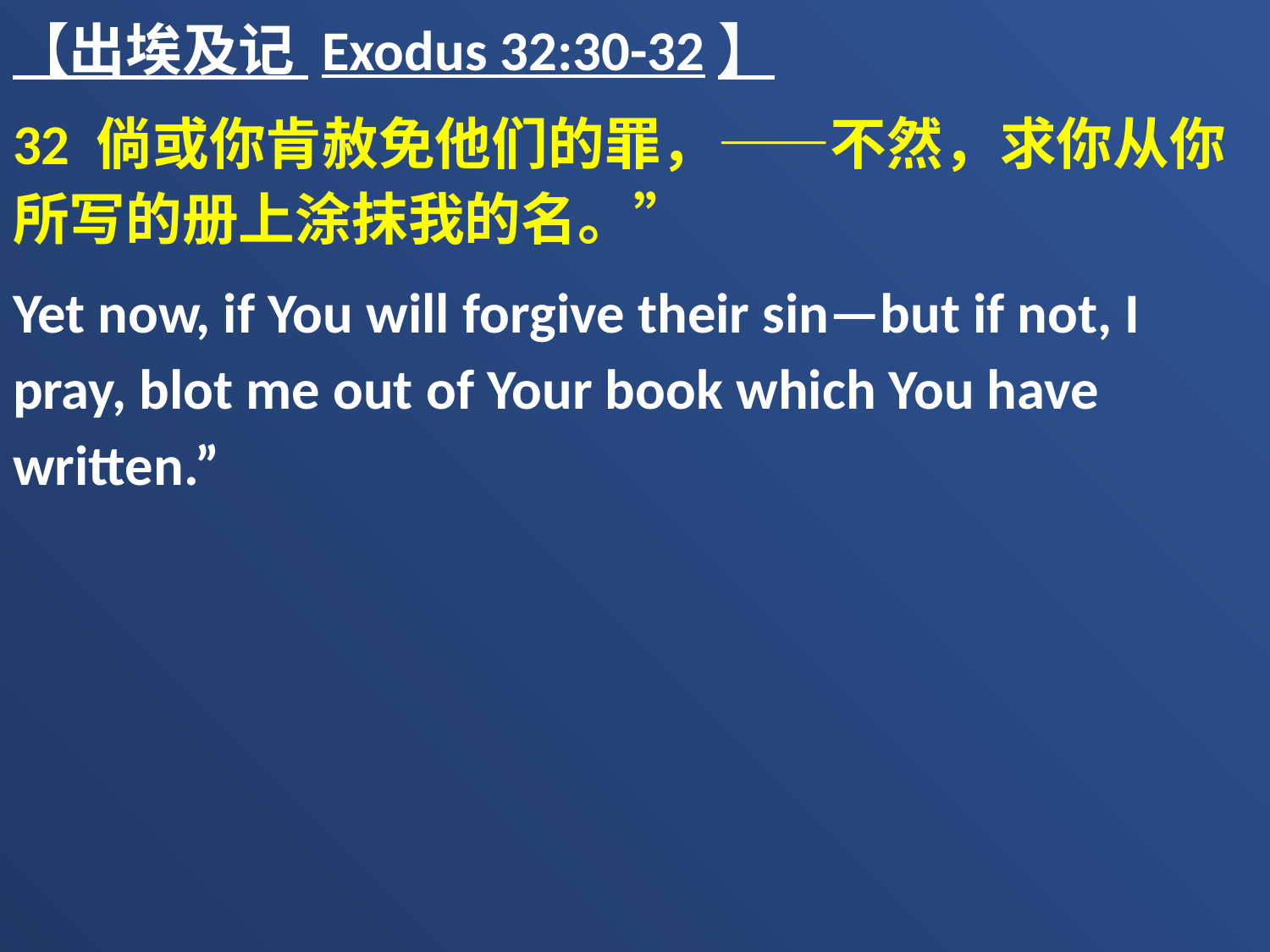

【出埃及记 Exodus 32:30-32】
32 倘或你肯赦免他们的罪，——不然，求你从你所写的册上涂抹我的名。”
Yet now, if You will forgive their sin—but if not, I pray, blot me out of Your book which You have written.”